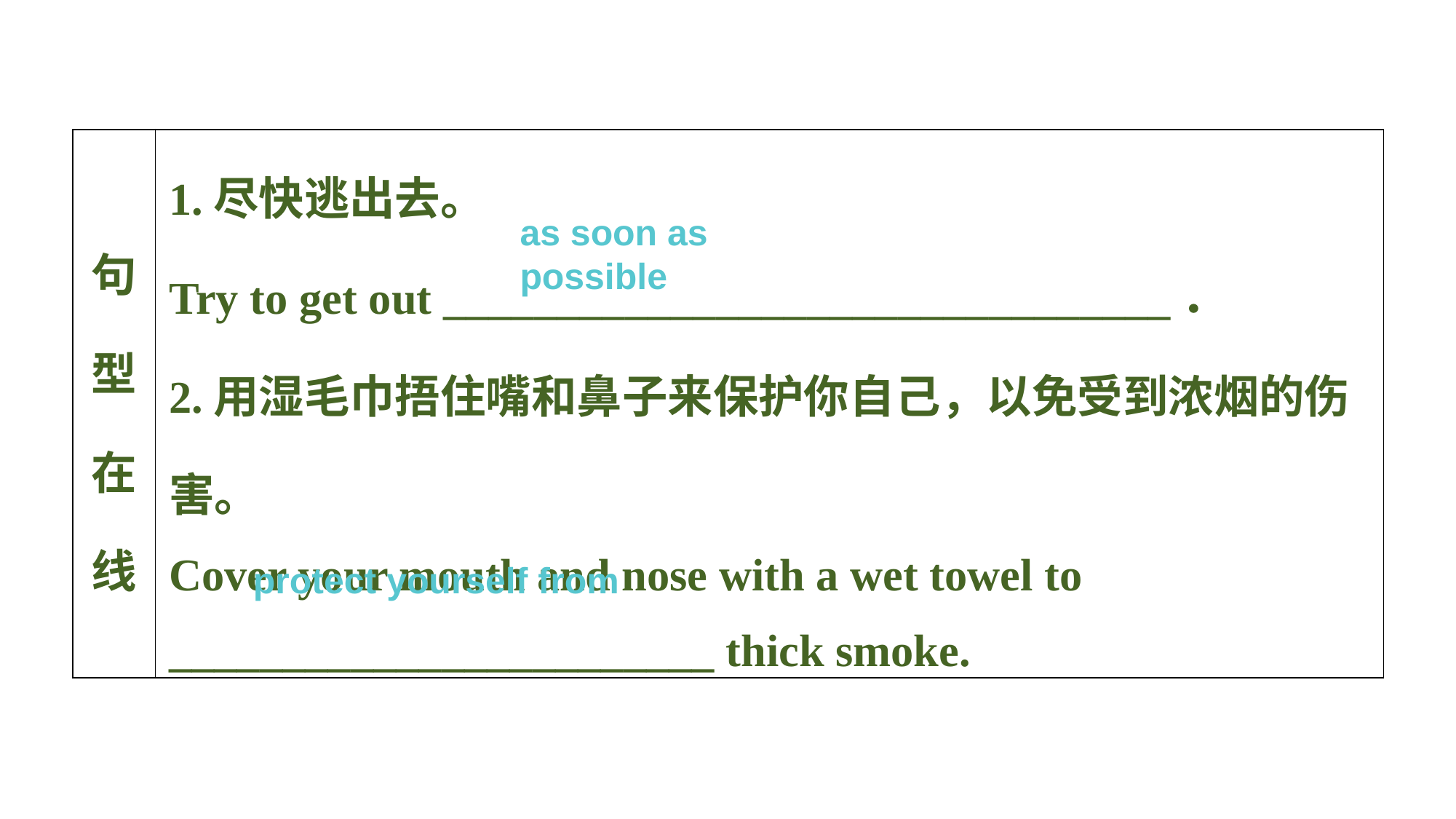

| 句型在线 | 1.尽快逃出去。 Try to get out \_\_\_\_\_\_\_\_\_\_\_\_\_\_\_\_\_\_\_\_\_\_\_\_\_\_\_\_\_\_\_\_． 2.用湿毛巾捂住嘴和鼻子来保护你自己，以免受到浓烟的伤害。 Cover your mouth and nose with a wet towel to \_\_\_\_\_\_\_\_\_\_\_\_\_\_\_\_\_\_\_\_\_\_\_\_ thick smoke. |
| --- | --- |
as soon as possible
protect yourself from